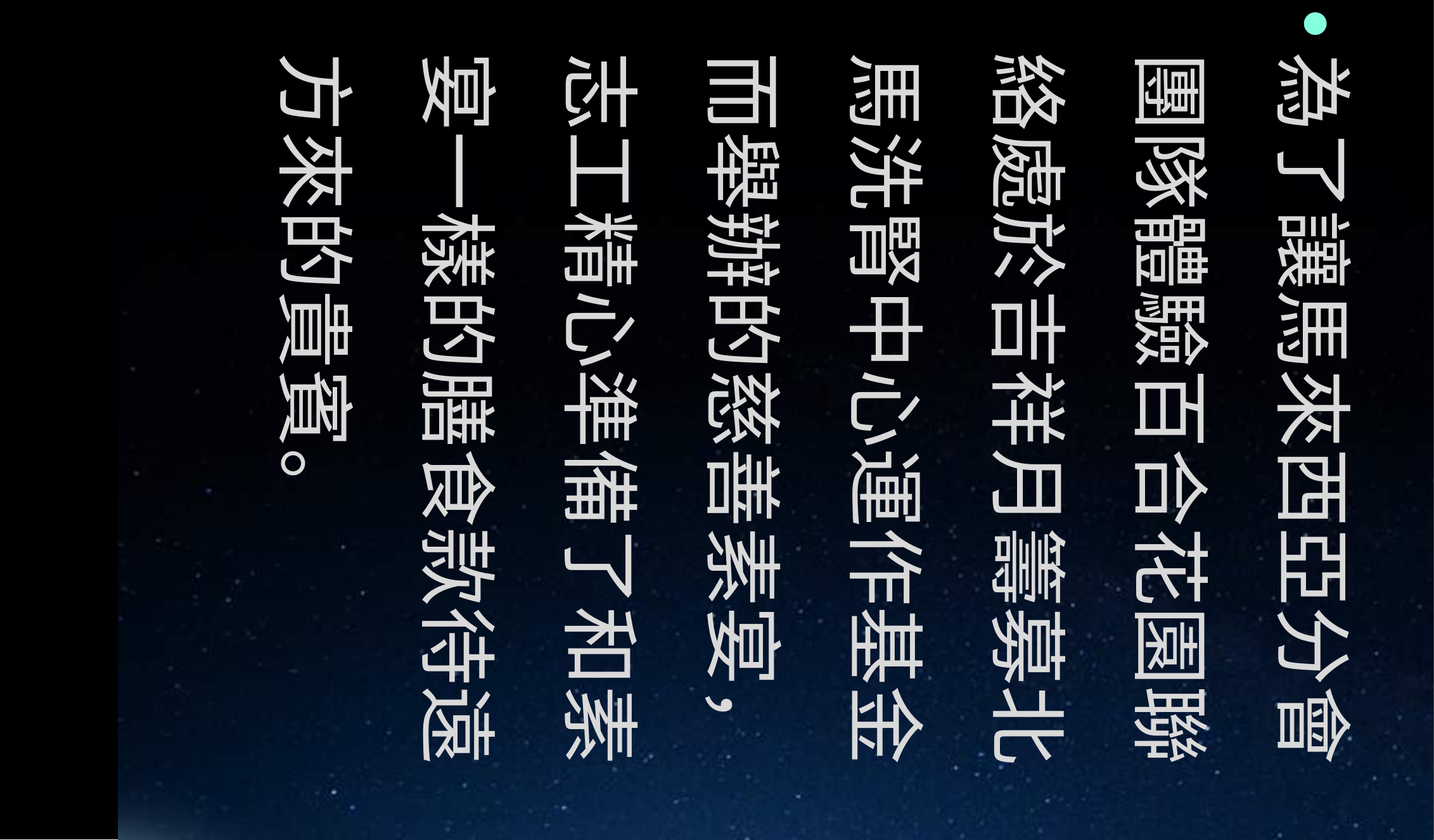

為了讓馬來西亞分會團隊體驗百合花園聯絡處於吉祥月籌募北馬洗腎中心運作基金而舉辦的慈善素宴，志工精心準備了和素宴一樣的膳食款待遠方來的貴賓。